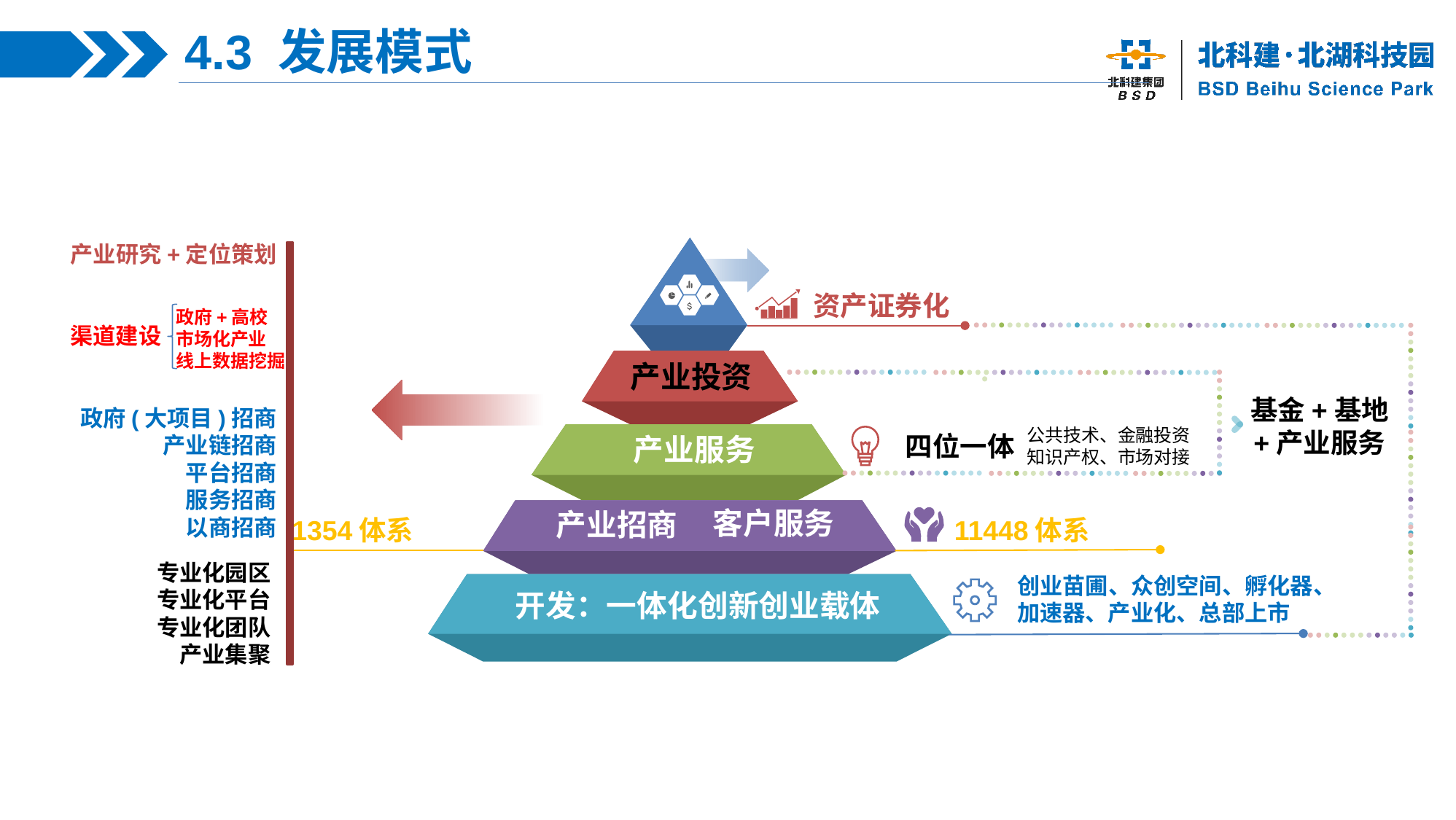

4.3 发展模式

产业研究+定位策划

渠道建设

政府(大项目)招商
产业链招商
平台招商
服务招商
以商招商

资产证券化

政府+高校
市场化产业
线上数据挖掘

产业投资

基金+基地
+产业服务

公共技术、金融投资
知识产权、市场对接

四位一体

产业服务

客户服务
产业招商

1354体系
11448体系
专业化园区
专业化平台
专业化团队
产业集聚
创业苗圃、众创空间、孵化器、
加速器、产业化、总部上市

开发：一体化创新创业载体